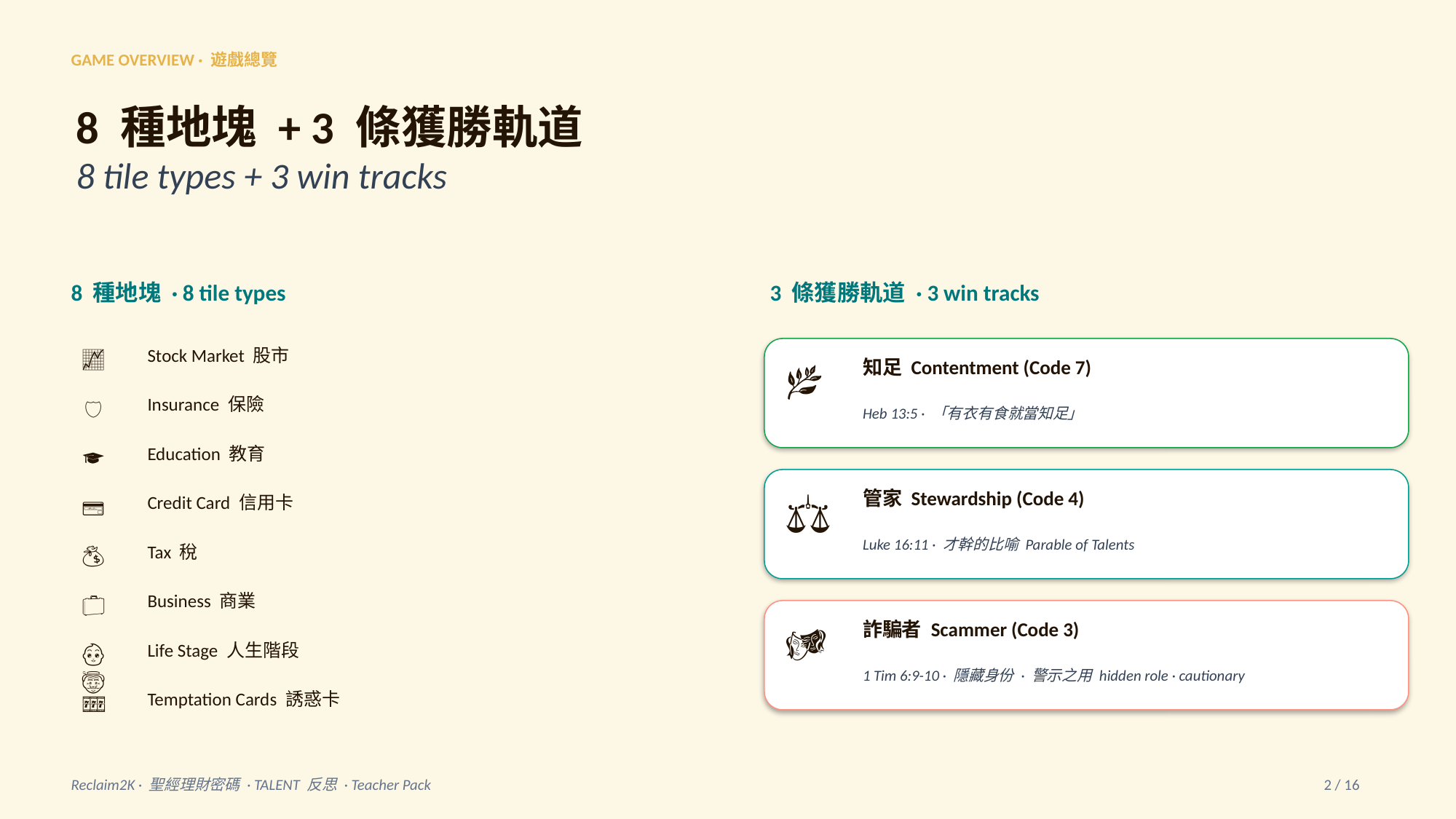

GAME OVERVIEW · 遊戲總覽
8 種地塊 + 3 條獲勝軌道
8 tile types + 3 win tracks
8 種地塊 · 8 tile types
3 條獲勝軌道 · 3 win tracks
📈
Stock Market 股市

🌿
知足 Contentment (Code 7)
🛡️
Insurance 保險
Heb 13:5 · 「有衣有食就當知足」
🎓
Education 教育

⚖️
管家 Stewardship (Code 4)
💳
Credit Card 信用卡
Luke 16:11 · 才幹的比喻 Parable of Talents
💰
Tax 稅
💼
Business 商業

🎭
詐騙者 Scammer (Code 3)
👶👵
Life Stage 人生階段
1 Tim 6:9-10 · 隱藏身份 · 警示之用 hidden role · cautionary
🎰
Temptation Cards 誘惑卡
Reclaim2K · 聖經理財密碼 · TALENT 反思 · Teacher Pack
2 / 16